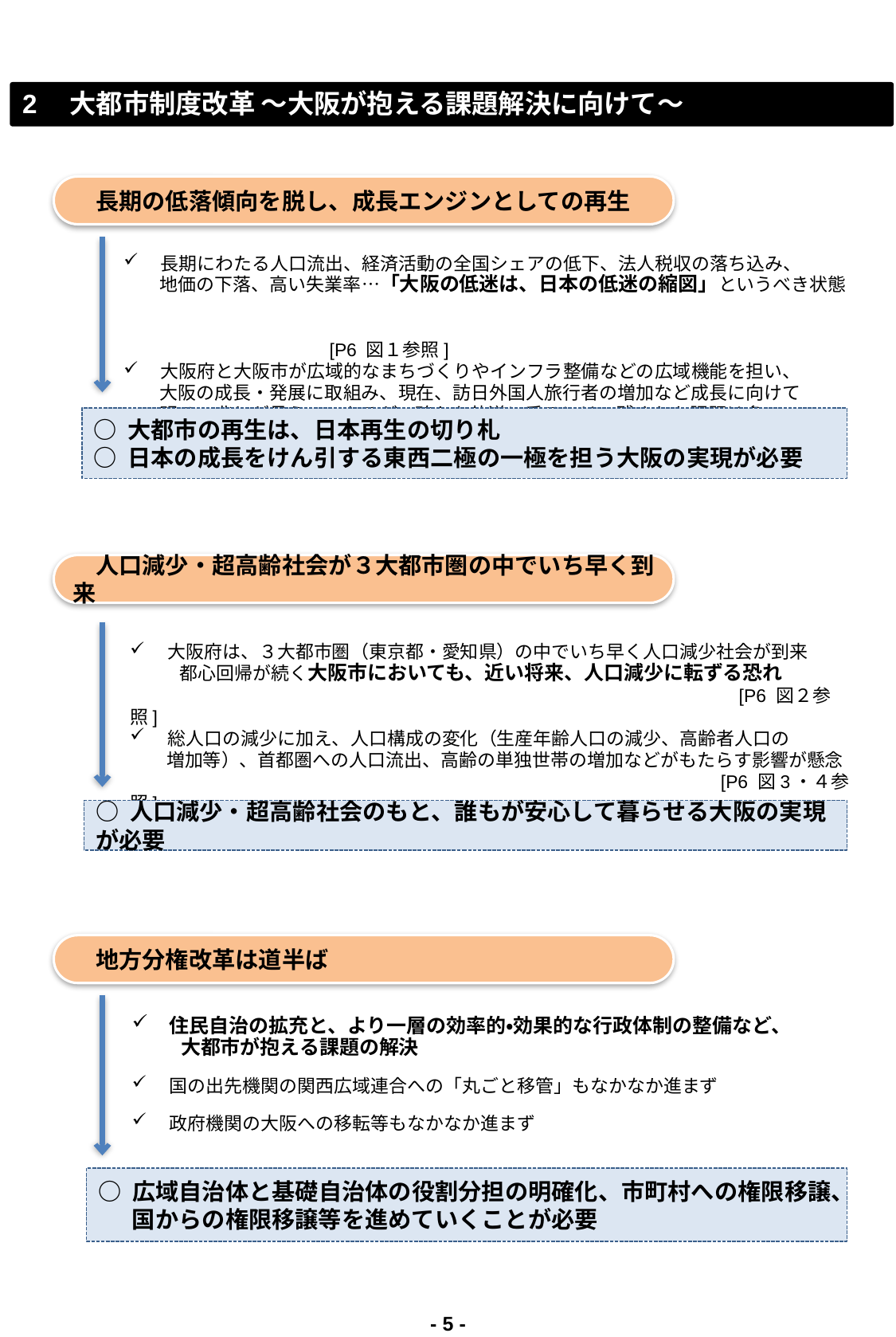

2　大都市制度改革 ～大阪が抱える課題解決に向けて～

　長期の低落傾向を脱し、成長エンジンとしての再生
長期にわたる人口流出、経済活動の全国シェアの低下、法人税収の落ち込み、
　　地価の下落、高い失業率…「大阪の低迷は、日本の低迷の縮図」というべき状態
　　　　　　　　　　　　　　　　　　　　　　　　　　　　　　　　　　　　　　　　　　　　　　　　　　[P6 図１参照]
大阪府と大阪市が広域的なまちづくりやインフラ整備などの広域機能を担い、
　　大阪の成長・発展に取組み、現在、訪日外国人旅行者の増加など成長に向けて
　　明るい兆しが見えつつあるが、確かな軌道に乗るには、残された課題は多い

○ 大都市の再生は、日本再生の切り札
○ 日本の成長をけん引する東西二極の一極を担う大阪の実現が必要

　人口減少・超高齢社会が３大都市圏の中でいち早く到来
大阪府は、３大都市圏（東京都・愛知県）の中でいち早く人口減少社会が到来
 　　 都心回帰が続く大阪市においても、近い将来、人口減少に転ずる恐れ
　　　　　　　　　　　　　　　　　　　　　　　　　　　　　　　　　[P6 図２参照]
総人口の減少に加え、人口構成の変化（生産年齢人口の減少、高齢者人口の
　　増加等）、首都圏への人口流出、高齢の単独世帯の増加などがもたらす影響が懸念
　　　　　　　　　　　　　　　　　　　　　　　　　　　　　　　　[P6 図3・４参照]

○ 人口減少・超高齢社会のもと、誰もが安心して暮らせる大阪の実現が必要
　地方分権改革は道半ば
住民自治の拡充と、より一層の効率的・効果的な行政体制の整備など、
　　  大都市が抱える課題の解決

国の出先機関の関西広域連合への「丸ごと移管」もなかなか進まず

政府機関の大阪への移転等もなかなか進まず

○ 広域自治体と基礎自治体の役割分担の明確化、市町村への権限移譲、
　  国からの権限移譲等を進めていくことが必要
- 5 -